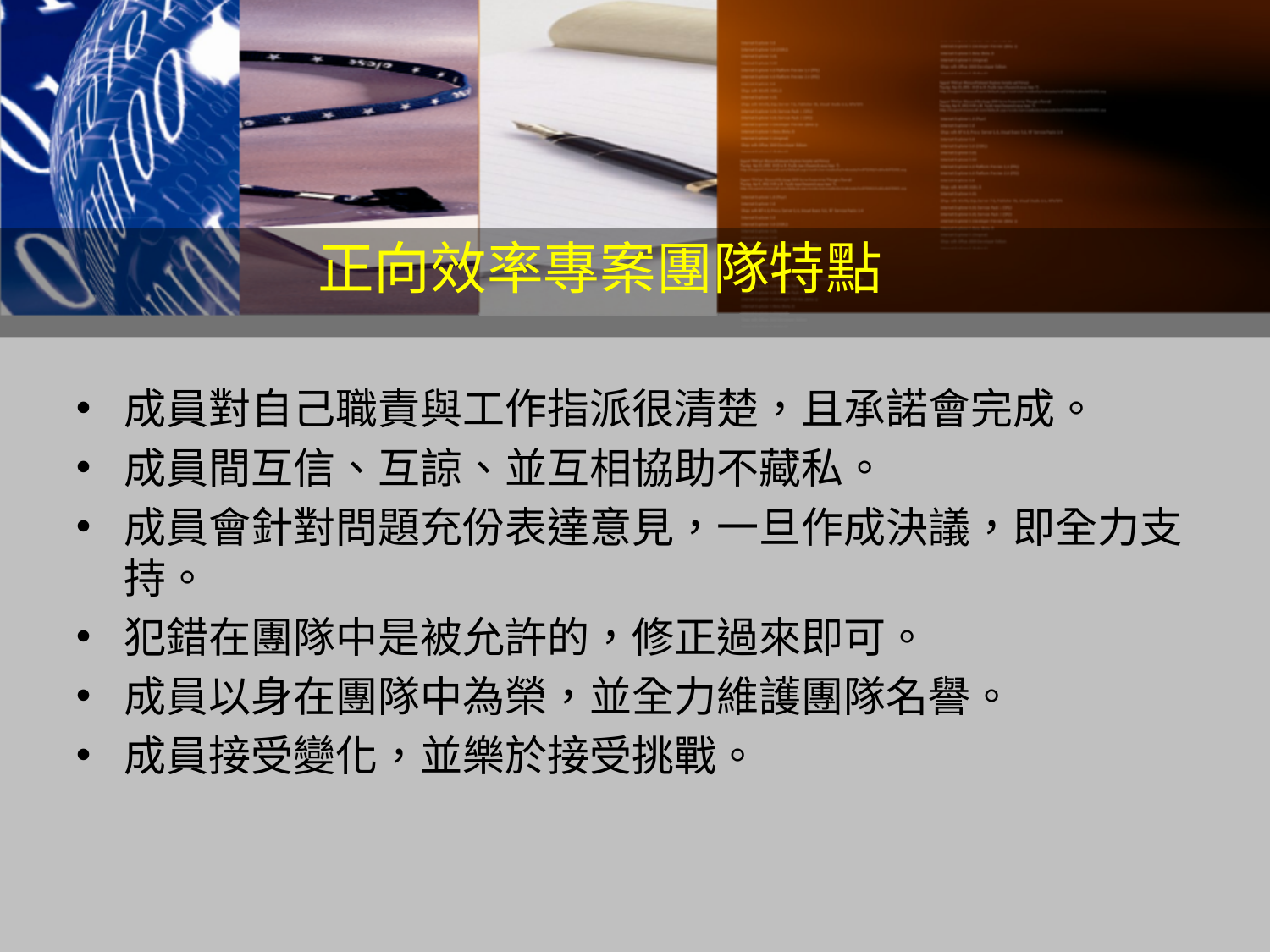

正向效率專案團隊特點
成員對自己職責與工作指派很清楚，且承諾會完成。
成員間互信、互諒、並互相協助不藏私。
成員會針對問題充份表達意見，一旦作成決議，即全力支持。
犯錯在團隊中是被允許的，修正過來即可。
成員以身在團隊中為榮，並全力維護團隊名譽。
成員接受變化，並樂於接受挑戰。